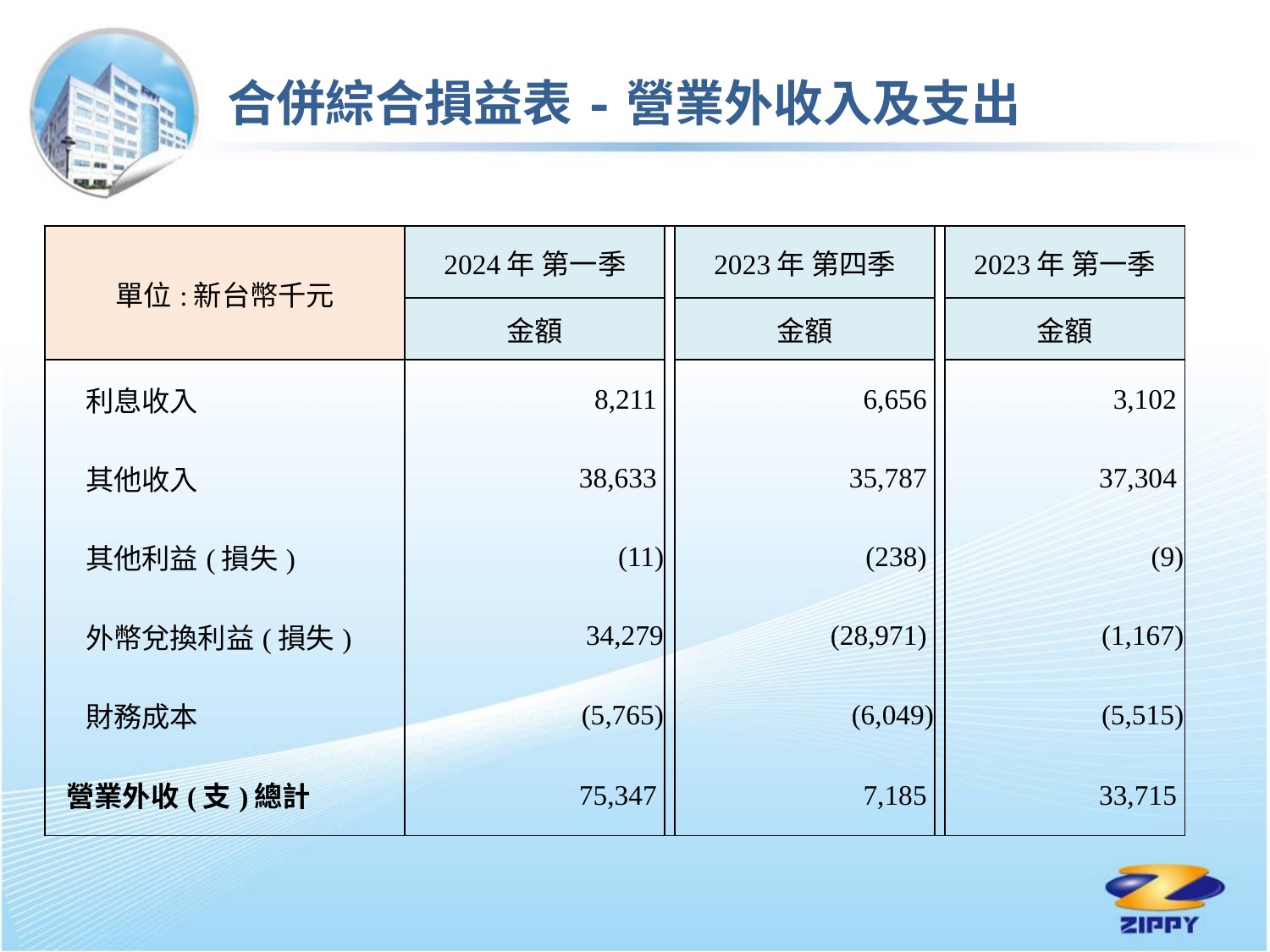

合併綜合損益表-營業外收入及支出
| 單位:新台幣千元 | 2024年 第一季 |  | 2023年 第四季 |  | 2023年 第一季 |
| --- | --- | --- | --- | --- | --- |
|  | 金額 |  | 金額 |  | 金額 |
| 利息收入 | 8,211 |  | 6,656 |  | 3,102 |
| 其他收入 | 38,633 |  | 35,787 |  | 37,304 |
| 其他利益(損失) | (11) |  | (238) |  | (9) |
| 外幣兌換利益(損失) | 34,279 |  | (28,971) |  | (1,167) |
| 財務成本 | (5,765) |  | (6,049) |  | (5,515) |
| 營業外收(支)總計 | 75,347 |  | 7,185 |  | 33,715 |